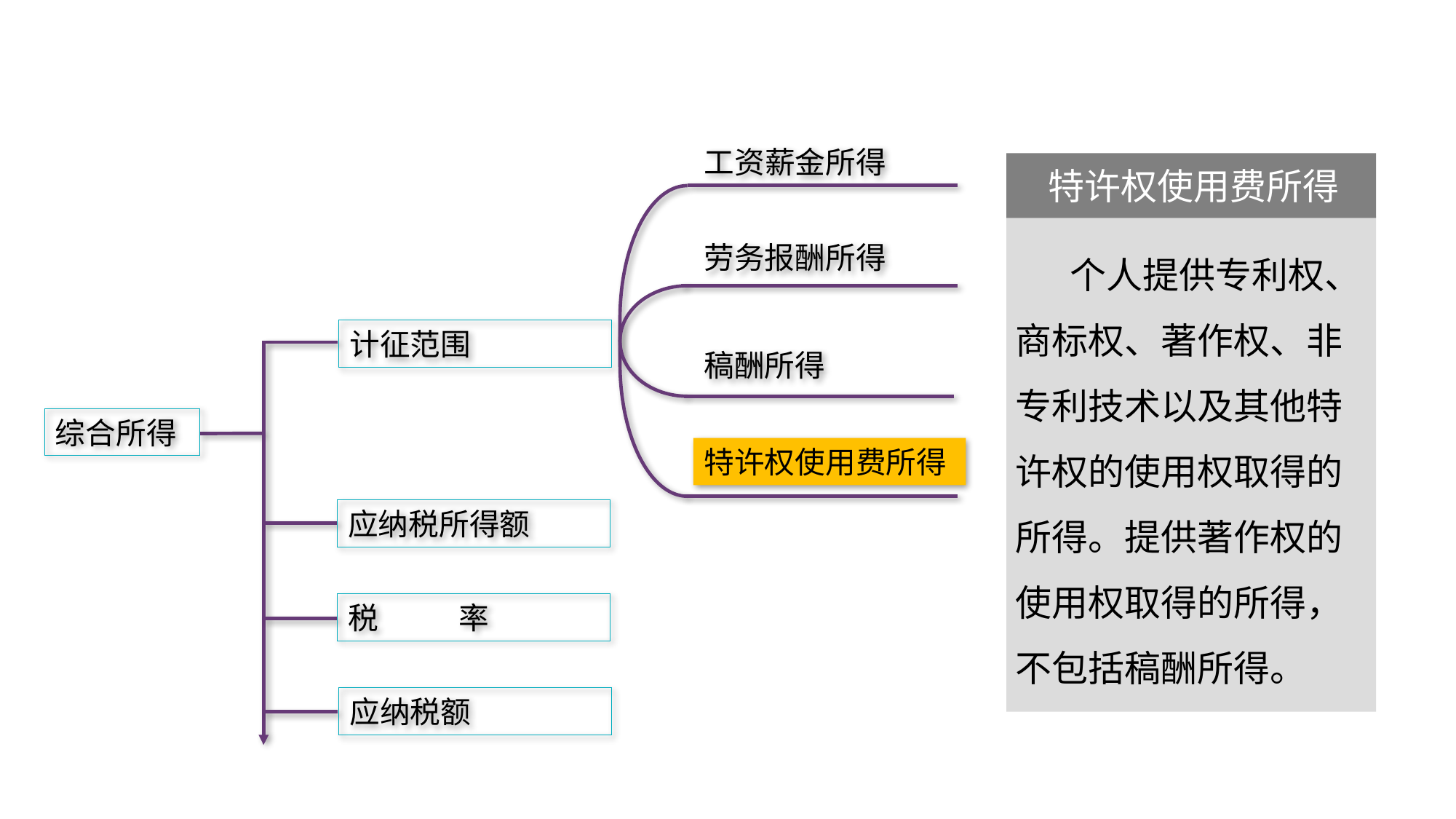

工资薪金所得

劳务报酬所得

计征范围
稿酬所得
综合所得
特许权使用费所得
应纳税所得额
税            率
应纳税额

特许权使用费所得

个人提供专利权、商标权、著作权、非专利技术以及其他特许权的使用权取得的所得。提供著作权的使用权取得的所得，不包括稿酬所得。